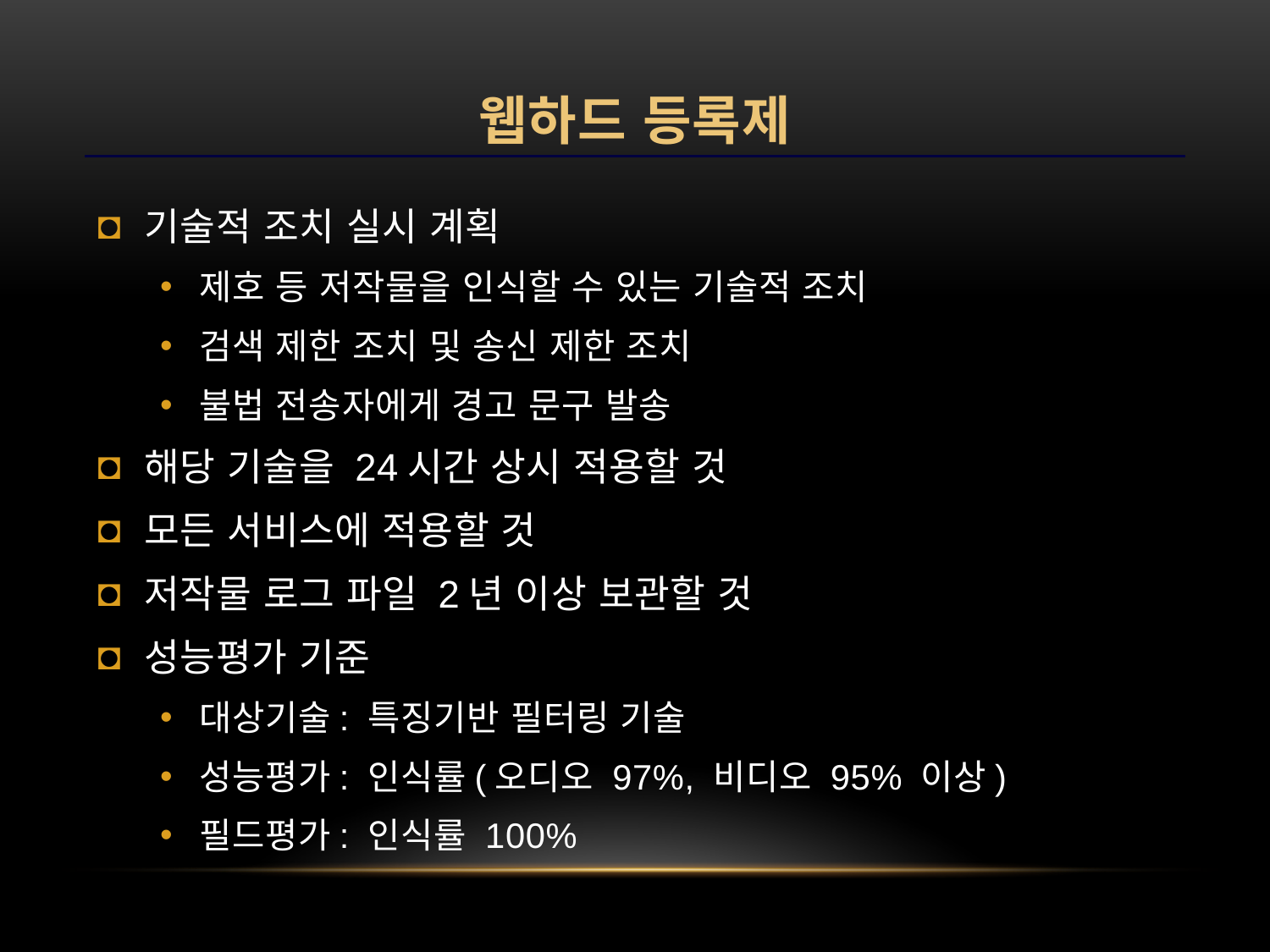

# 웹하드 등록제
기술적 조치 실시 계획
제호 등 저작물을 인식할 수 있는 기술적 조치
검색 제한 조치 및 송신 제한 조치
불법 전송자에게 경고 문구 발송
해당 기술을 24시간 상시 적용할 것
모든 서비스에 적용할 것
저작물 로그 파일 2년 이상 보관할 것
성능평가 기준
대상기술: 특징기반 필터링 기술
성능평가: 인식률(오디오 97%, 비디오 95% 이상)
필드평가: 인식률 100%